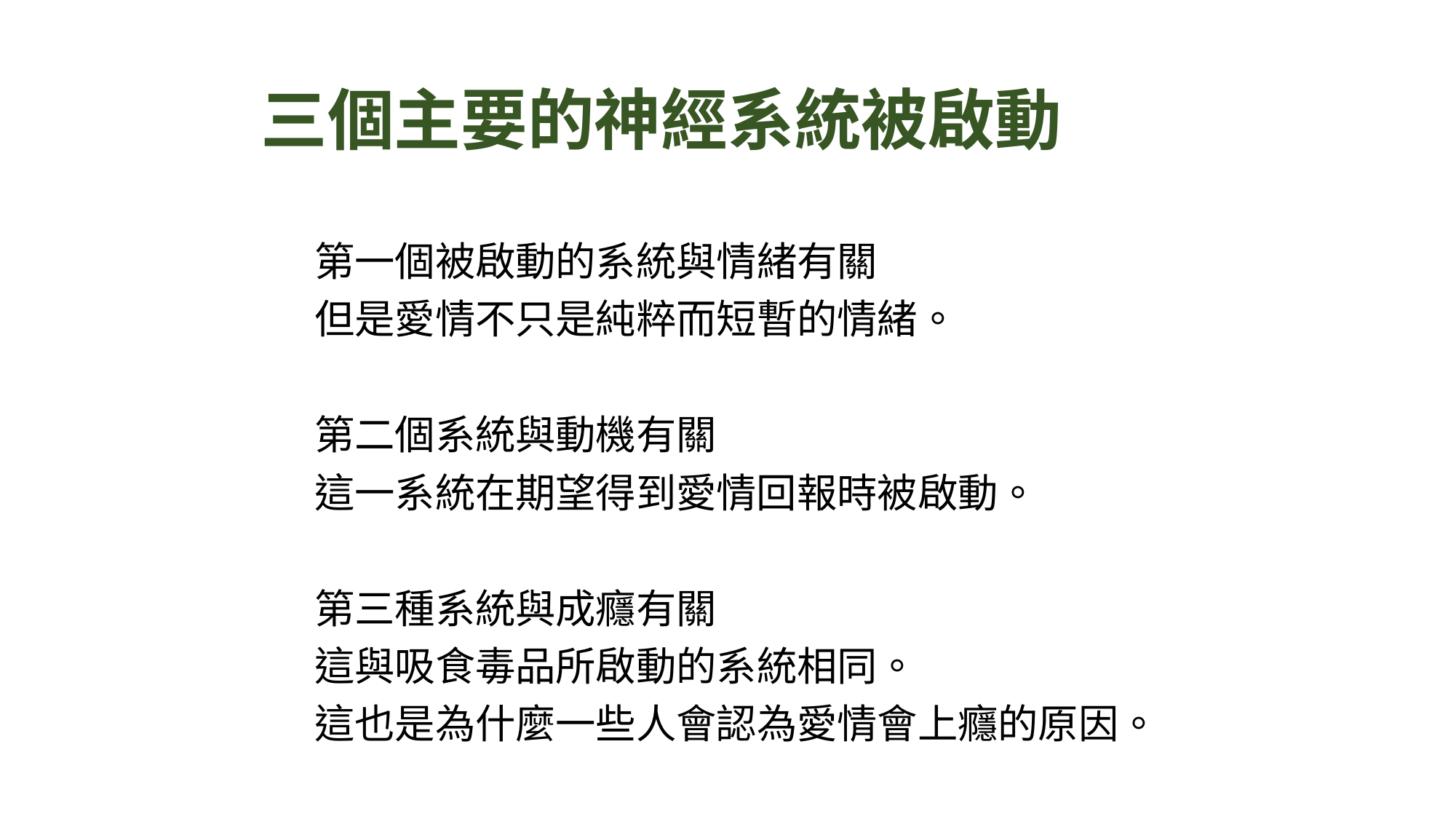

# 三個主要的神經系統被啟動
第一個被啟動的系統與情緒有關
但是愛情不只是純粹而短暫的情緒。

第二個系統與動機有關
這一系統在期望得到愛情回報時被啟動。

第三種系統與成癮有關
這與吸食毒品所啟動的系統相同。
這也是為什麼一些人會認為愛情會上癮的原因。